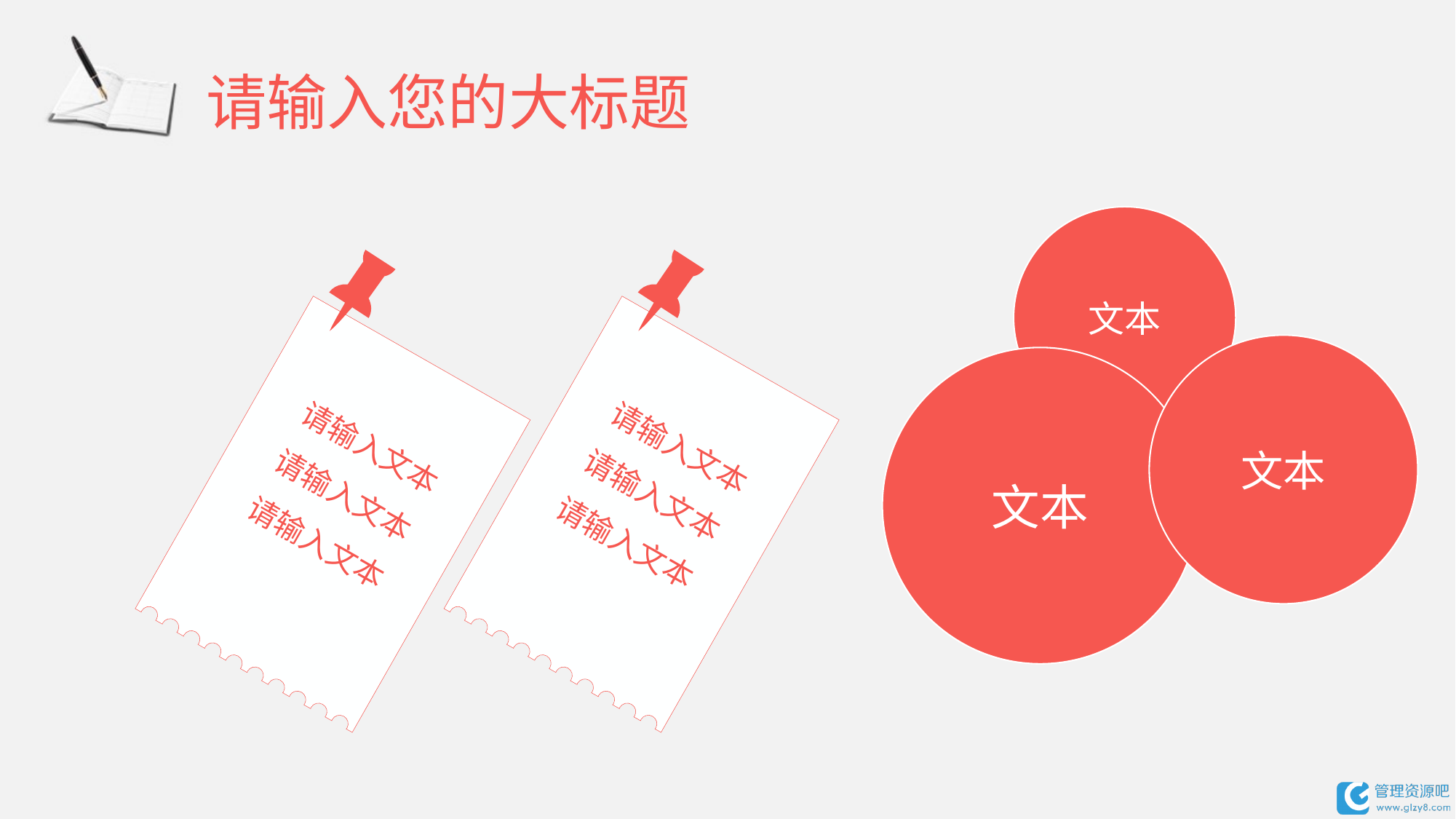

# 请输入您的大标题
文本

请输入文本
请输入文本
请输入文本

请输入文本
请输入文本
请输入文本

文本
文本